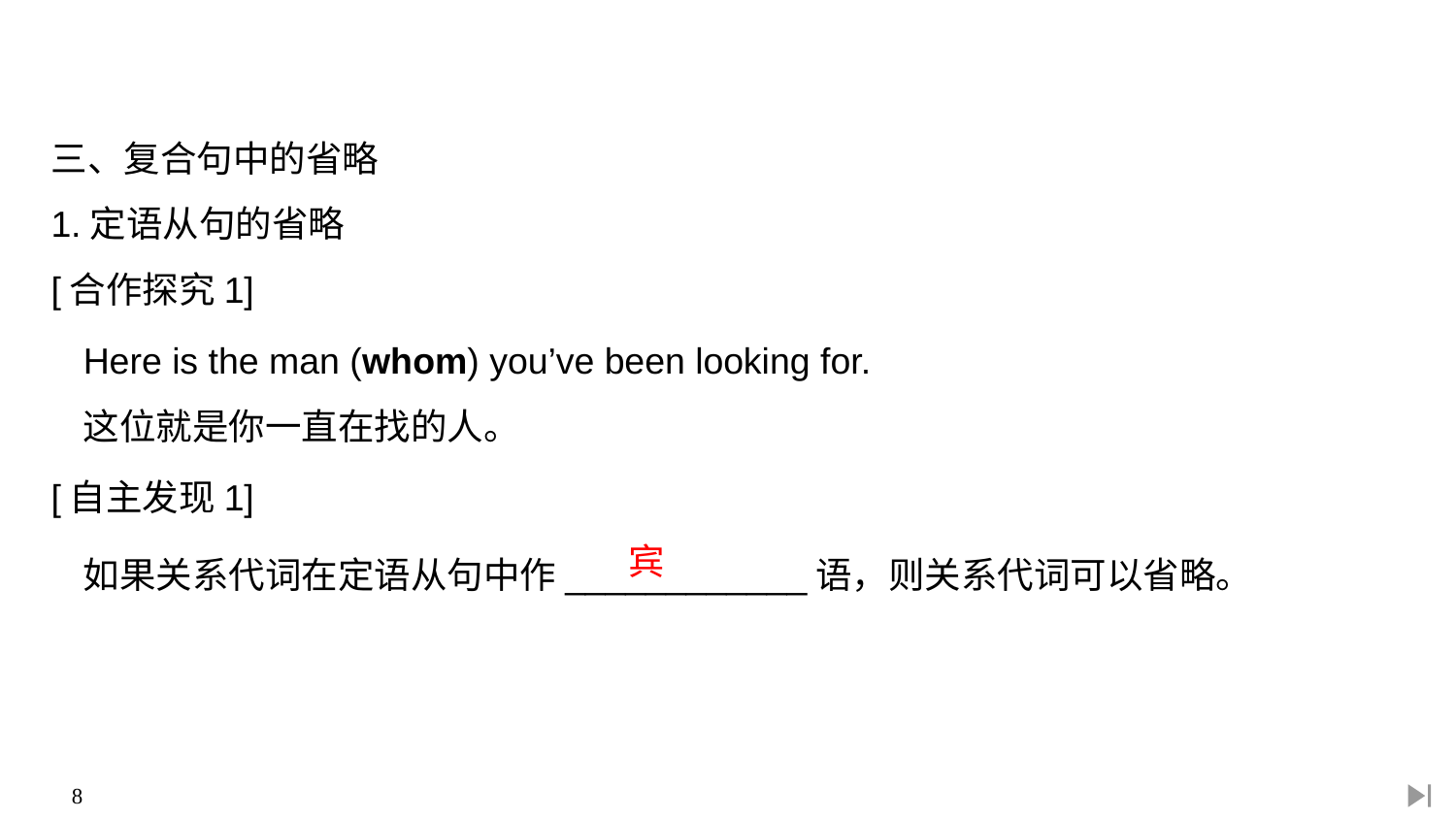

三、复合句中的省略
1.定语从句的省略
[合作探究1]
Here is the man (whom) you’ve been looking for.
这位就是你一直在找的人。
[自主发现1]
如果关系代词在定语从句中作____________语，则关系代词可以省略。
宾